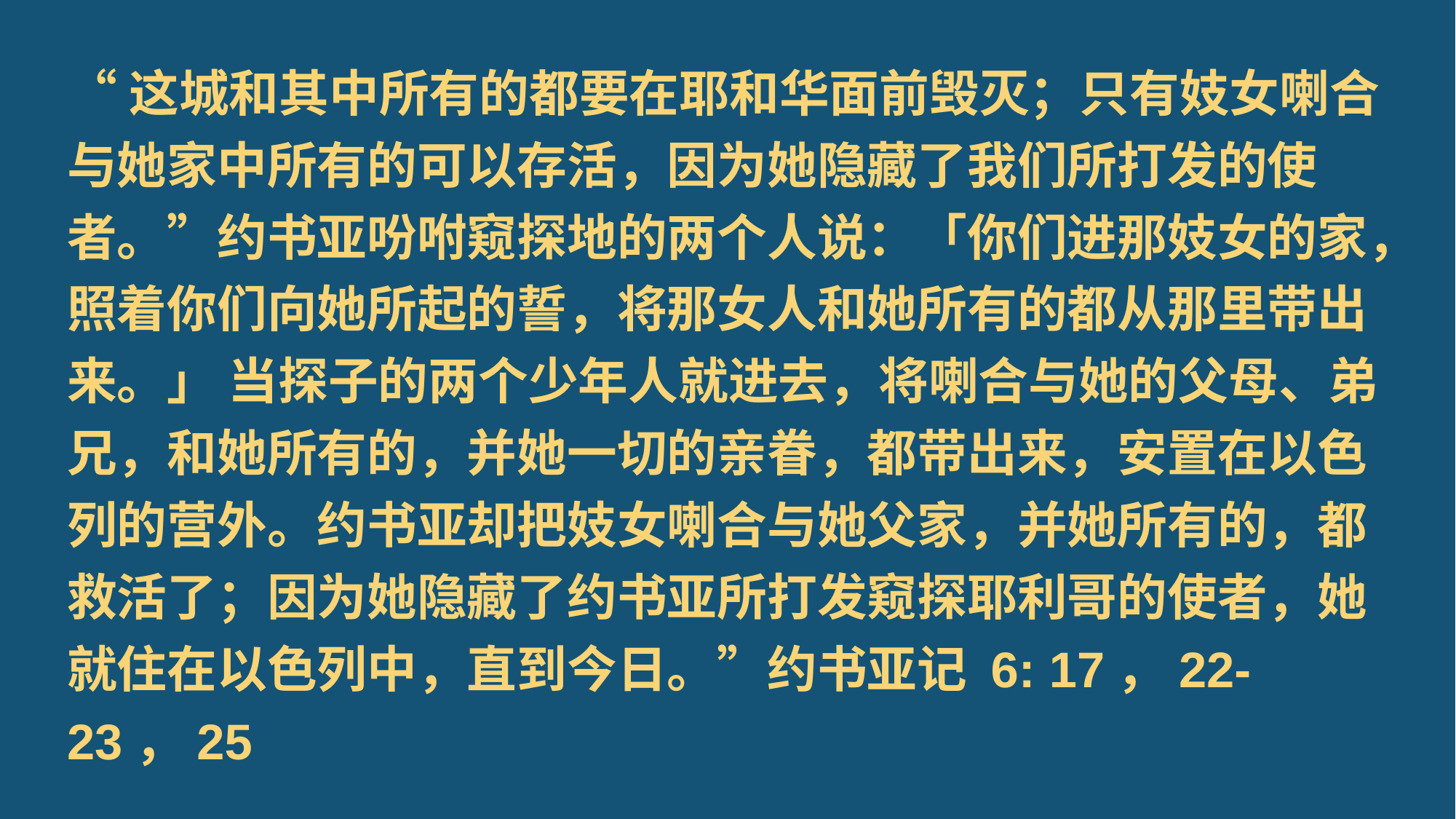

“这城和其中所有的都要在耶和华面前毁灭；只有妓女喇合与她家中所有的可以存活，因为她隐藏了我们所打发的使者。”约书亚吩咐窥探地的两个人说：「你们进那妓女的家，照着你们向她所起的誓，将那女人和她所有的都从那里带出来。」 当探子的两个少年人就进去，将喇合与她的父母、弟兄，和她所有的，并她一切的亲眷，都带出来，安置在以色列的营外。约书亚却把妓女喇合与她父家，并她所有的，都救活了；因为她隐藏了约书亚所打发窥探耶利哥的使者，她就住在以色列中，直到今日。”约书亚记 6: 17，22-23，25